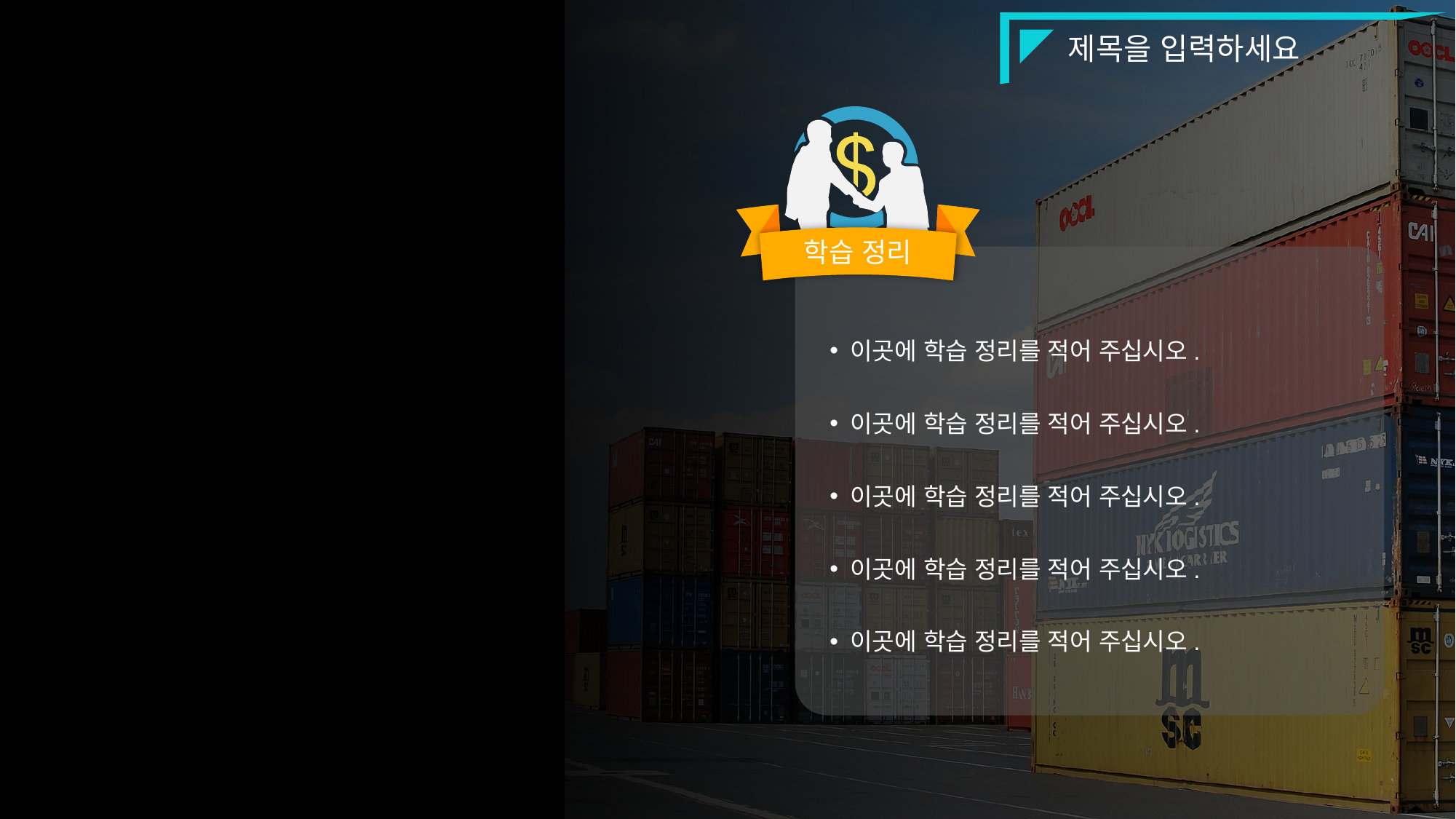

제목을 입력하세요

학습 정리

이곳에 학습 정리를 적어 주십시오.
이곳에 학습 정리를 적어 주십시오.
이곳에 학습 정리를 적어 주십시오.
이곳에 학습 정리를 적어 주십시오.
이곳에 학습 정리를 적어 주십시오.